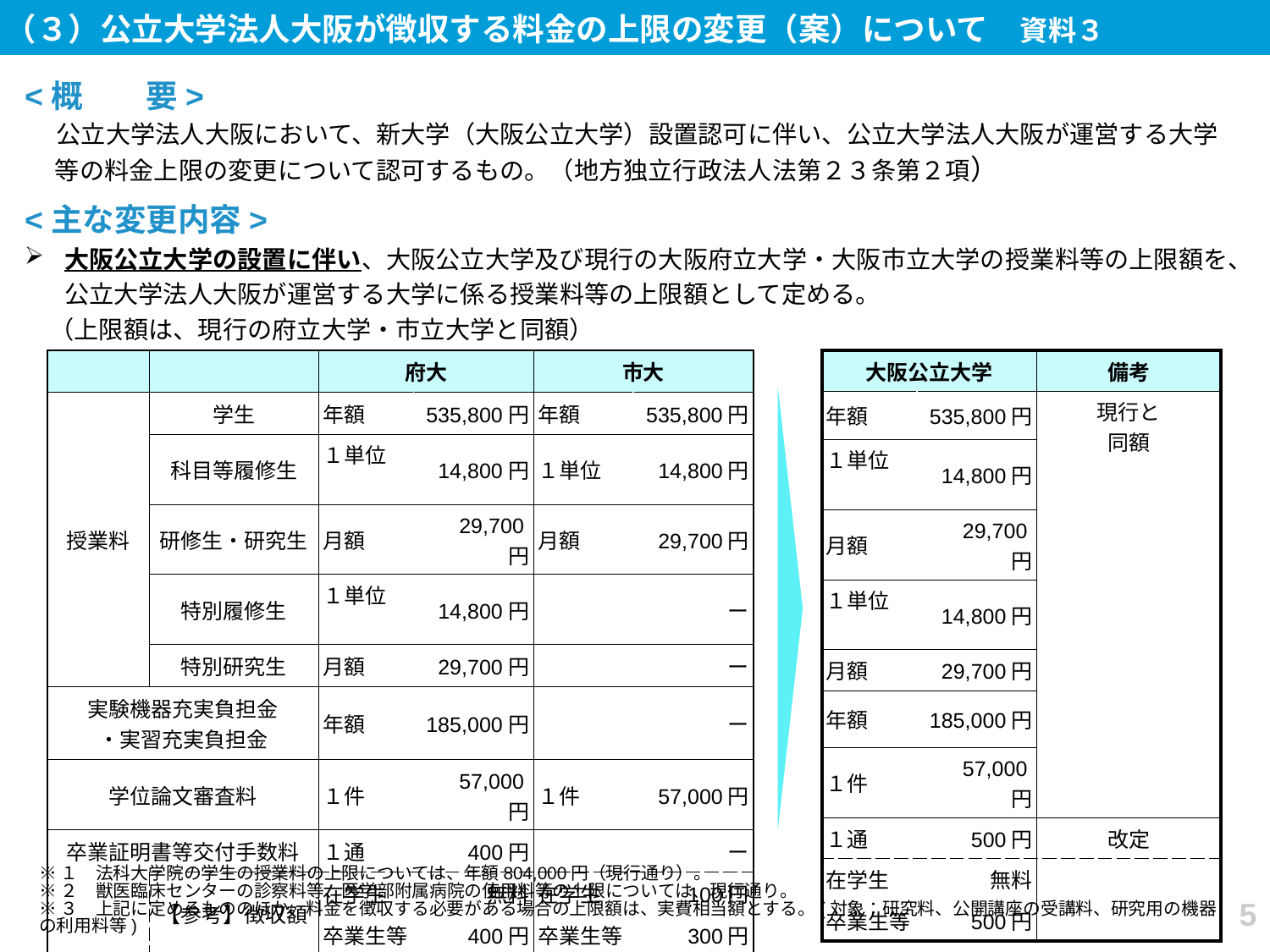

（３）公立大学法人大阪が徴収する料金の上限の変更（案）について　資料３
<概　　要>
　公立大学法人大阪において、新大学（大阪公立大学）設置認可に伴い、公立大学法人大阪が運営する大学
　 等の料金上限の変更について認可するもの。（地方独立行政法人法第２３条第２項）
<主な変更内容>
大阪公立大学の設置に伴い、大阪公立大学及び現行の大阪府立大学・大阪市立大学の授業料等の上限額を、公立大学法人大阪が運営する大学に係る授業料等の上限額として定める。
　（上限額は、現行の府立大学・市立大学と同額）

|  |  | 府大 | 旧府大 | 市大 | 旧市大 |
| --- | --- | --- | --- | --- | --- |
| 授業料 | 学生 | 年額 | 535,800円 | 年額 | 535,800円 |
|  | 科目等履修生 | １単位 | 14,800円 | １単位 | 14,800円 |
|  | 研修生・研究生 | 月額 | 29,700円 | 月額 | 29,700円 |
|  | 特別履修生 | １単位 | 14,800円 |  | ー |
|  | 特別研究生 | 月額 | 29,700円 |  | ー |
| 実験機器充実負担金 ・実習充実負担金 |  | 年額 | 185,000円 |  | ー |
| 学位論文審査料 |  | １件 | 57,000円 | １件 | 57,000円 |
| 卒業証明書等交付手数料 |  | １通 | 400円 |  | ー |
|  | 【参考】徴収額 | 在学生 | 無料 | 在学生 | 100円 |
|  |  | 卒業生等 | 400円 | 卒業生等 | 300円 |
| 大阪公立大学 | 旧府大 | 備考 |
| --- | --- | --- |
| 年額 | 535,800円 | 現行と 同額 |
| １単位 | 14,800円 |  |
| 月額 | 29,700円 |  |
| １単位 | 14,800円 |  |
| 月額 | 29,700円 |  |
| 年額 | 185,000円 |  |
| １件 | 57,000円 |  |
| １通 | 500円 | 改定 |
| 在学生 | 無料 |  |
| 卒業生等 | 500円 |  |

※１　法科大学院の学生の授業料の上限については、年額804,000円（現行通り）。
※２　獣医臨床センターの診察料等、医学部附属病院の使用料等の上限については、現行通り。
※３　上記に定めるもののほか、料金を徴収する必要がある場合の上限額は、実費相当額とする。(対象：研究料、公開講座の受講料、研究用の機器の利用料等)

5